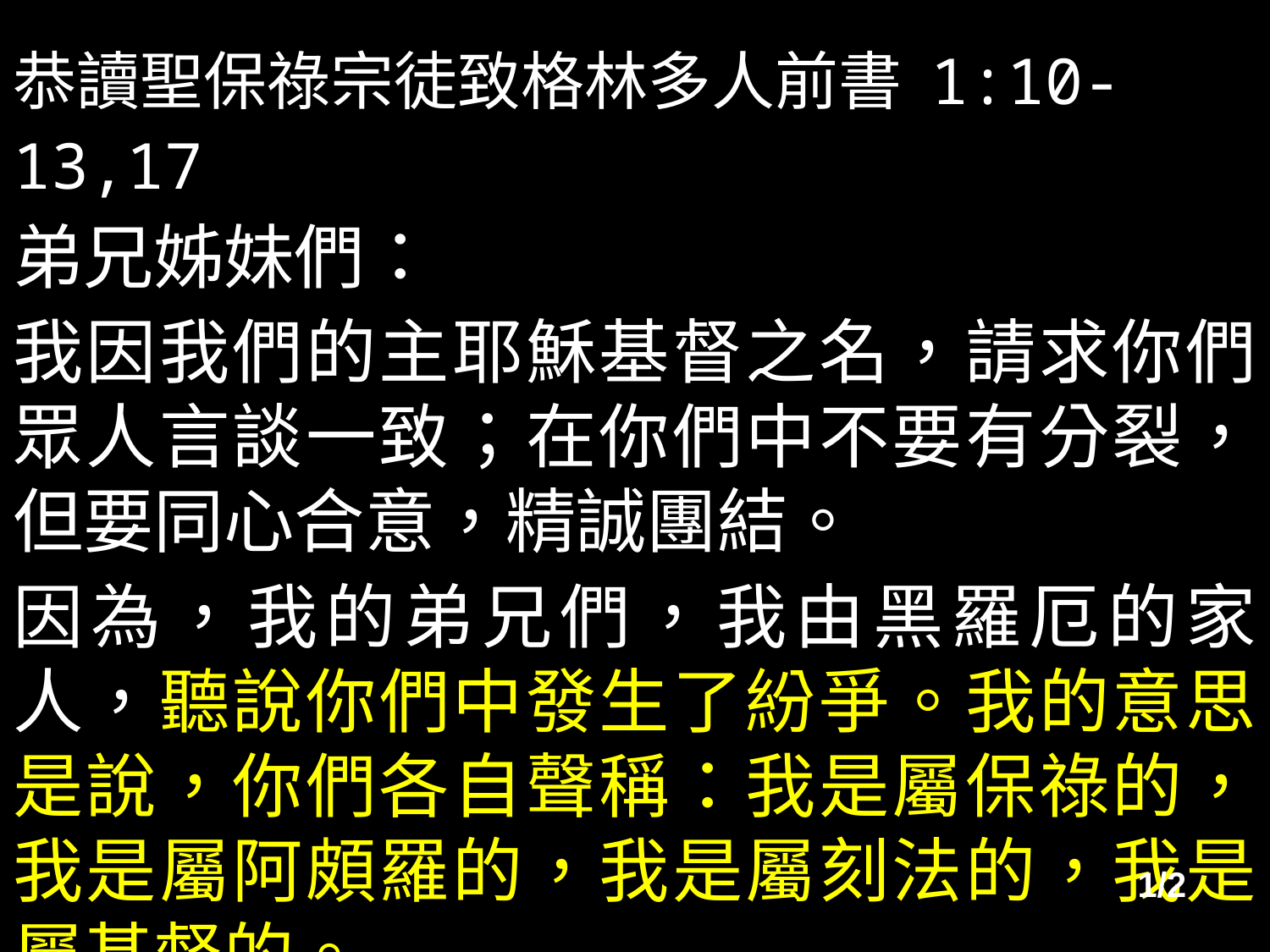

恭讀聖保祿宗徒致格林多人前書 1:10-13,17
弟兄姊妹們：
我因我們的主耶穌基督之名，請求你們眾人言談一致；在你們中不要有分裂，但要同心合意，精誠團結。
因為，我的弟兄們，我由黑羅厄的家人，聽說你們中發生了紛爭。我的意思是說，你們各自聲稱：我是屬保祿的，我是屬阿頗羅的，我是屬刻法的，我是屬基督的。
1/2